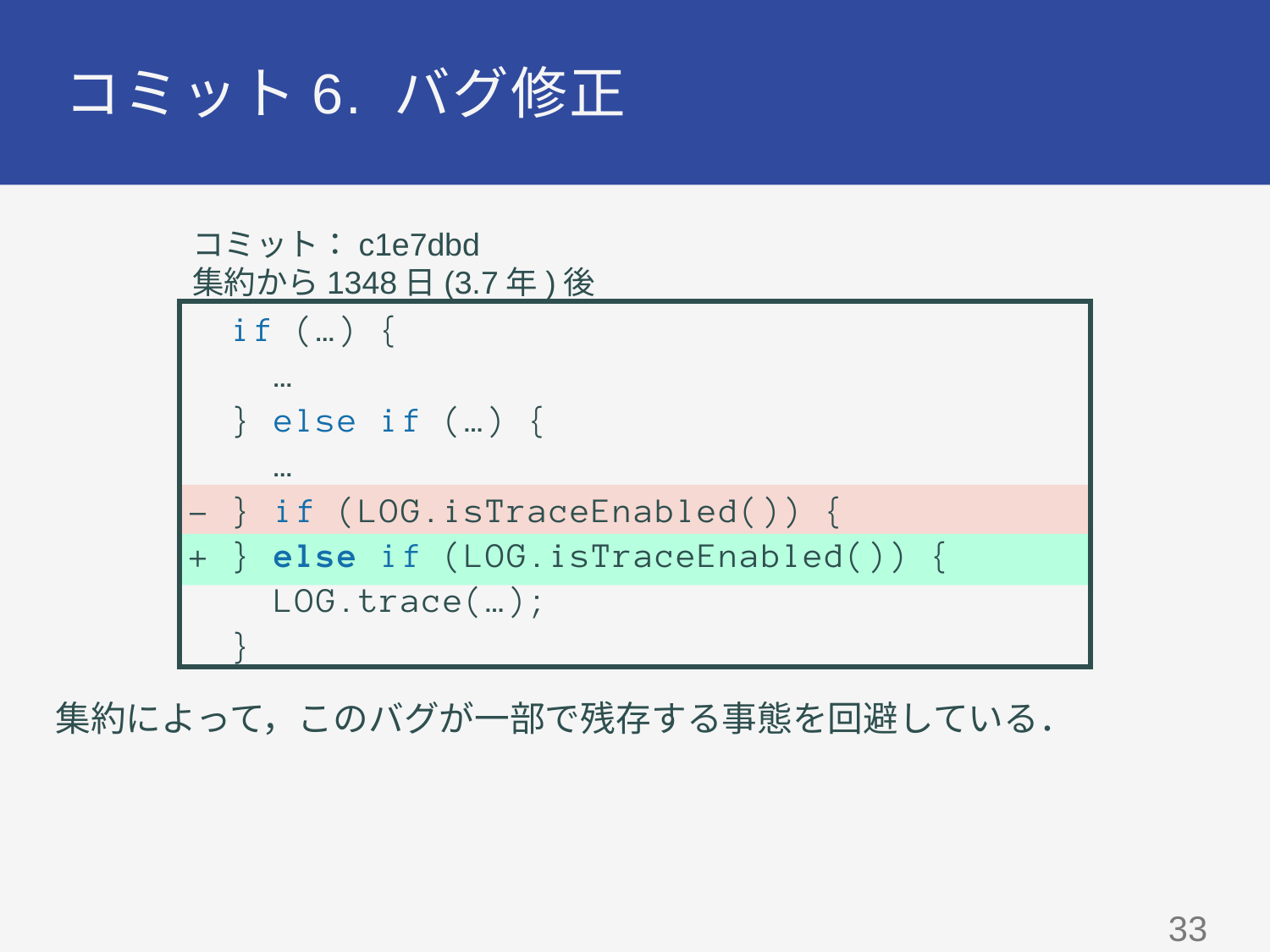

# コミット6. バグ修正
コミット：c1e7dbd
集約から1348日(3.7年)後
  if (…) {
    …
  } else if (…) {
    …
- } if (LOG.isTraceEnabled()) {
+ } else if (LOG.isTraceEnabled()) {
    LOG.trace(…);
  }

集約によって，このバグが一部で残存する事態を回避している．
33